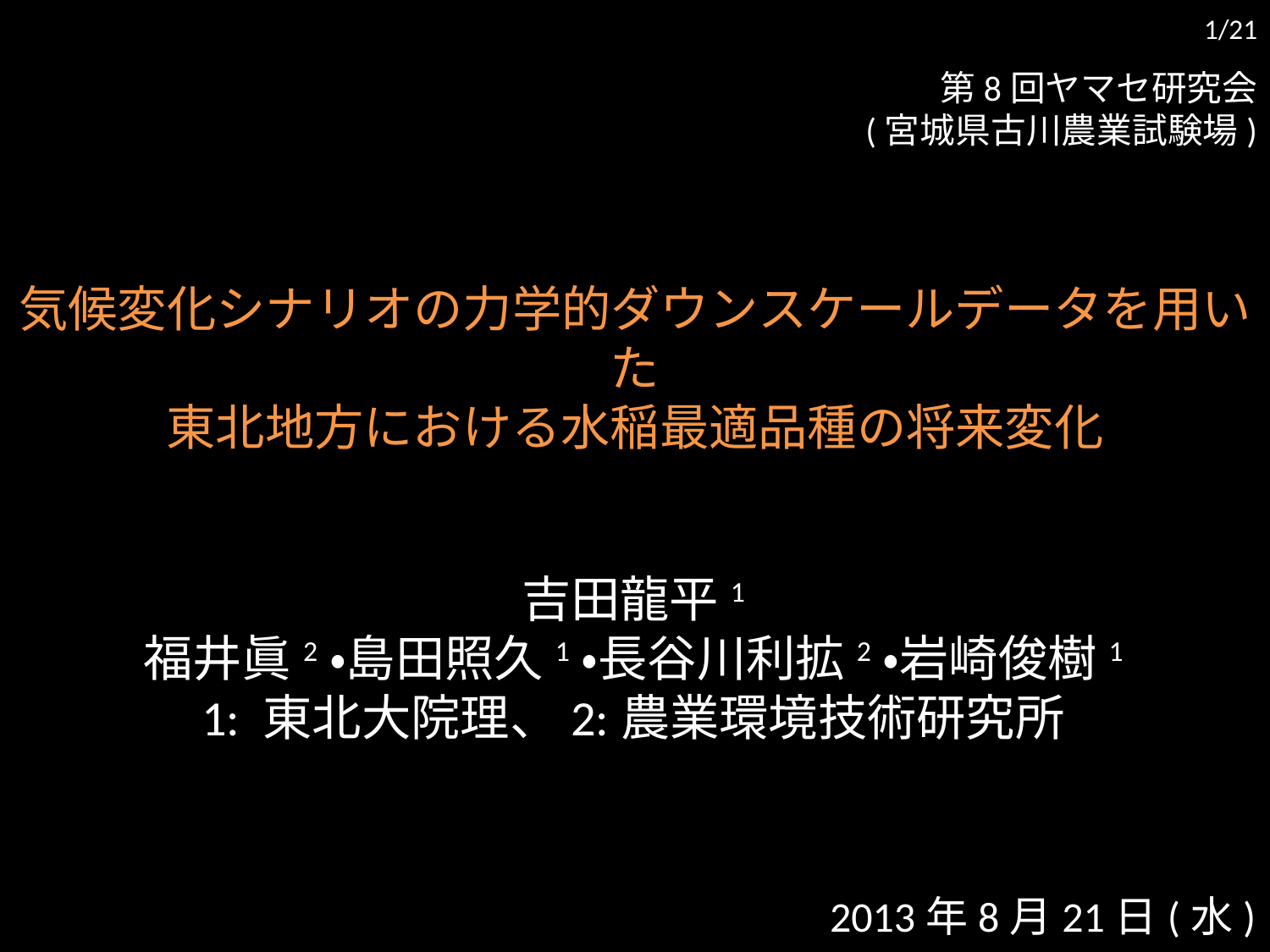

第8回ヤマセ研究会
(宮城県古川農業試験場)
気候変化シナリオの力学的ダウンスケールデータを用いた
東北地方における水稲最適品種の将来変化
吉田龍平1
福井眞2・島田照久1・長谷川利拡2・岩崎俊樹1
1: 東北大院理、2:農業環境技術研究所
2013年8月21日(水)